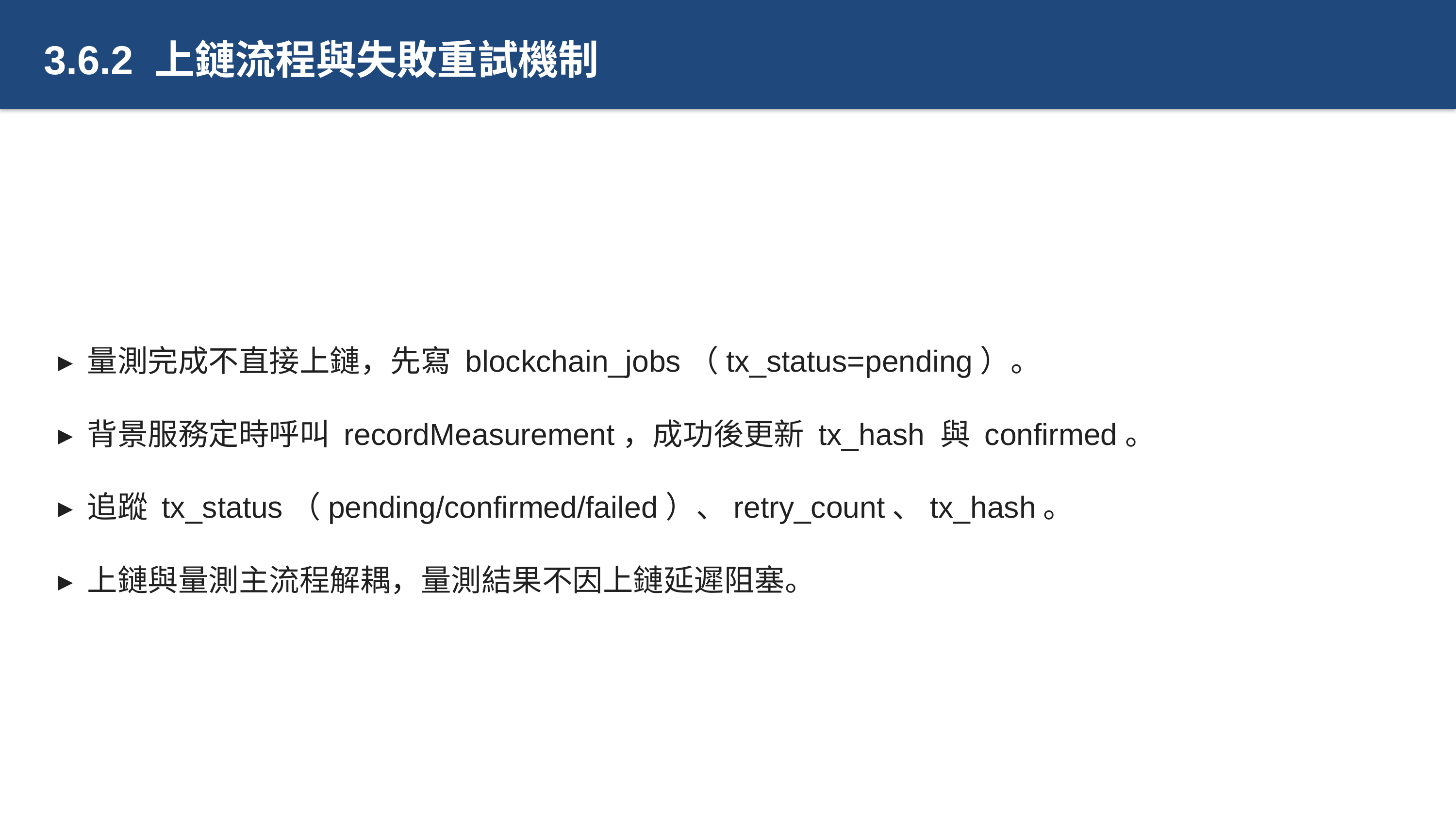

3.6.2 上鏈流程與失敗重試機制
▸ 量測完成不直接上鏈，先寫 blockchain_jobs（tx_status=pending）。
▸ 背景服務定時呼叫 recordMeasurement，成功後更新 tx_hash 與 confirmed。
▸ 追蹤 tx_status（pending/confirmed/failed）、retry_count、tx_hash。
▸ 上鏈與量測主流程解耦，量測結果不因上鏈延遲阻塞。